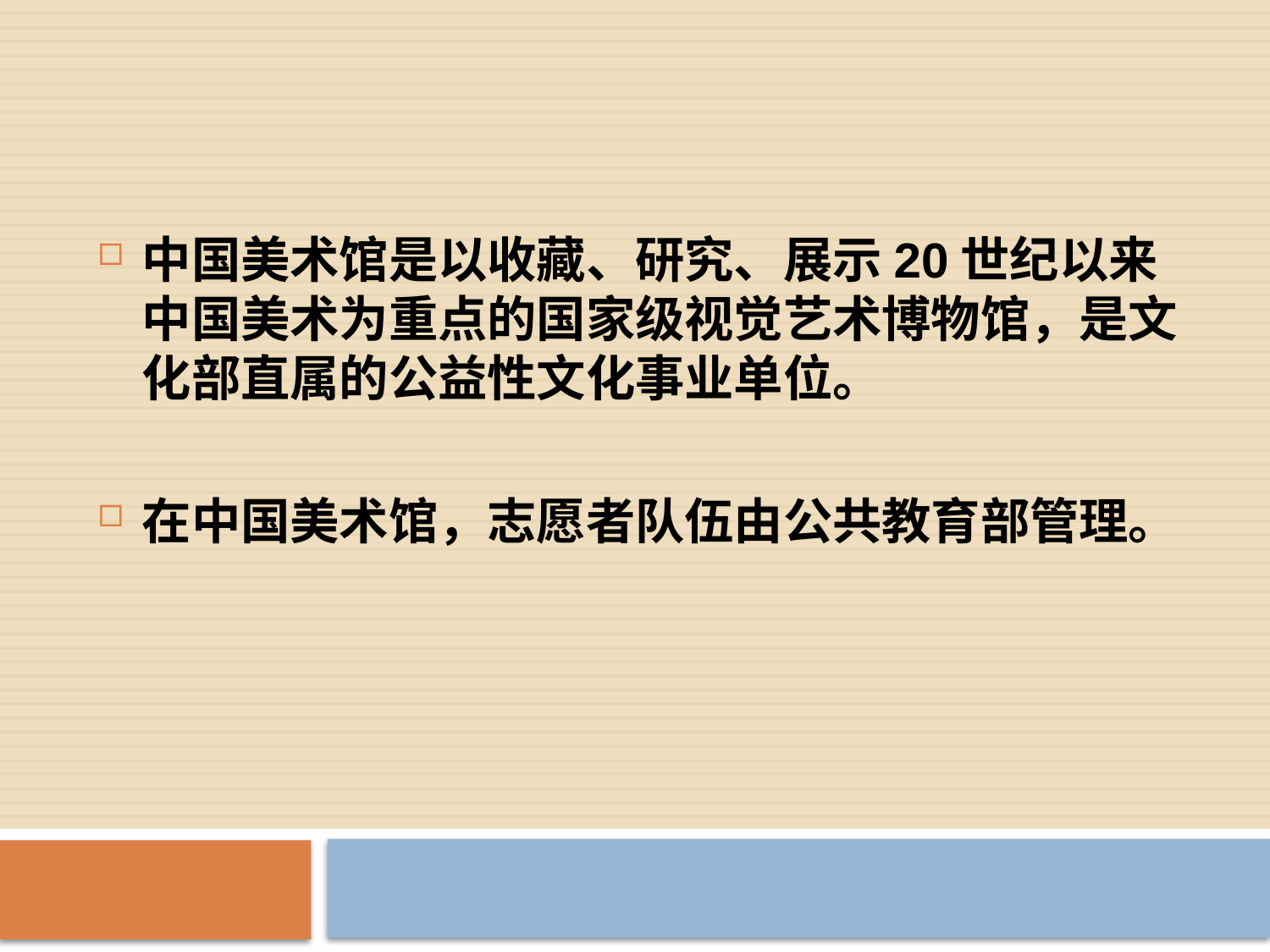

中国美术馆是以收藏、研究、展示20世纪以来中国美术为重点的国家级视觉艺术博物馆，是文化部直属的公益性文化事业单位。

在中国美术馆，志愿者队伍由公共教育部管理。